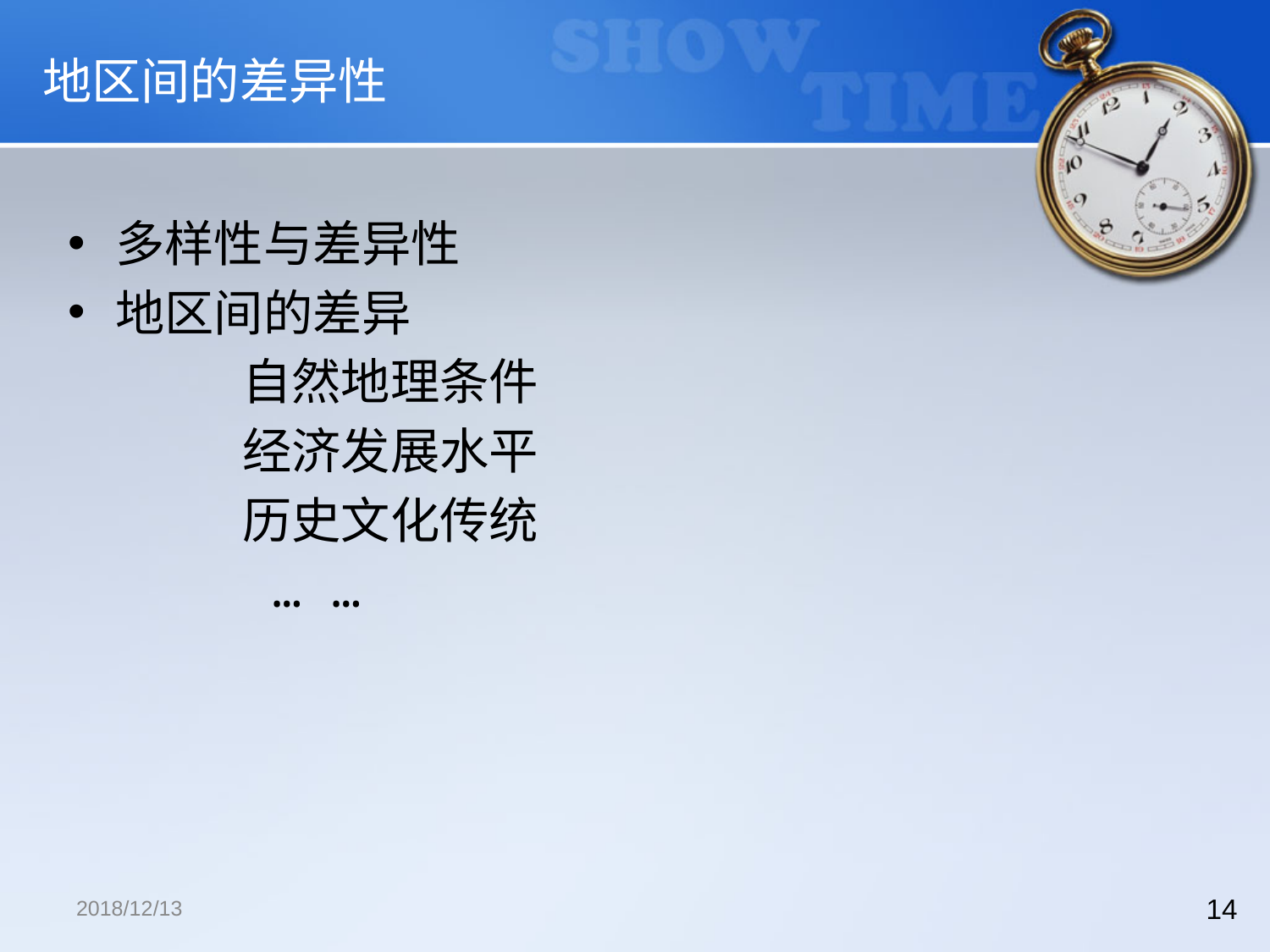

# 地区间的差异性
多样性与差异性
地区间的差异
		自然地理条件
		经济发展水平
		历史文化传统
		 … …
2018/12/13
14